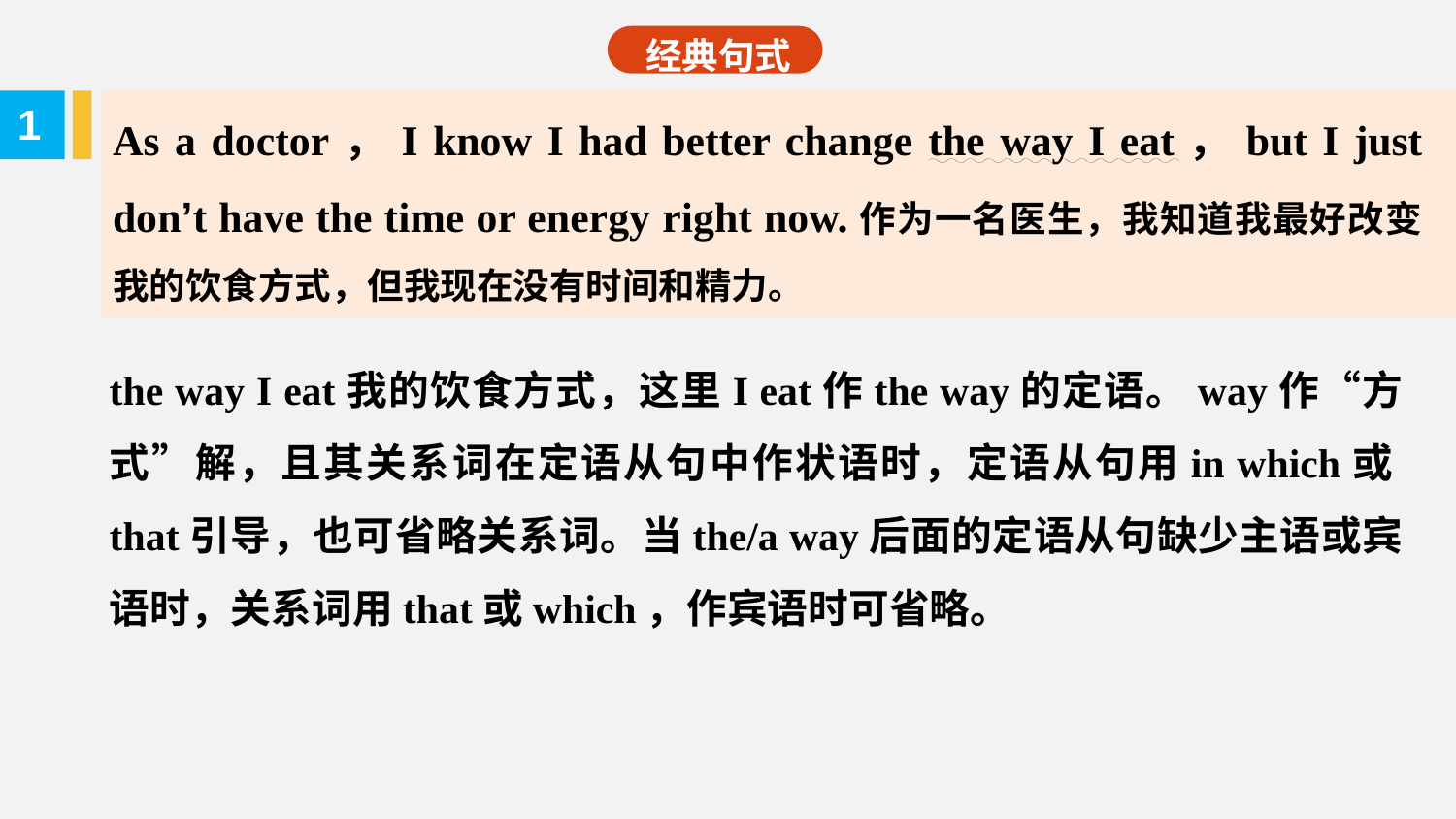

经典句式

As a doctor，I know I had better change the way I eat，but I just don’t have the time or energy right now.作为一名医生，我知道我最好改变我的饮食方式，但我现在没有时间和精力。

1
the way I eat我的饮食方式，这里I eat作the way的定语。way作“方式”解，且其关系词在定语从句中作状语时，定语从句用in which或that引导，也可省略关系词。当the/a way后面的定语从句缺少主语或宾语时，关系词用that或which，作宾语时可省略。